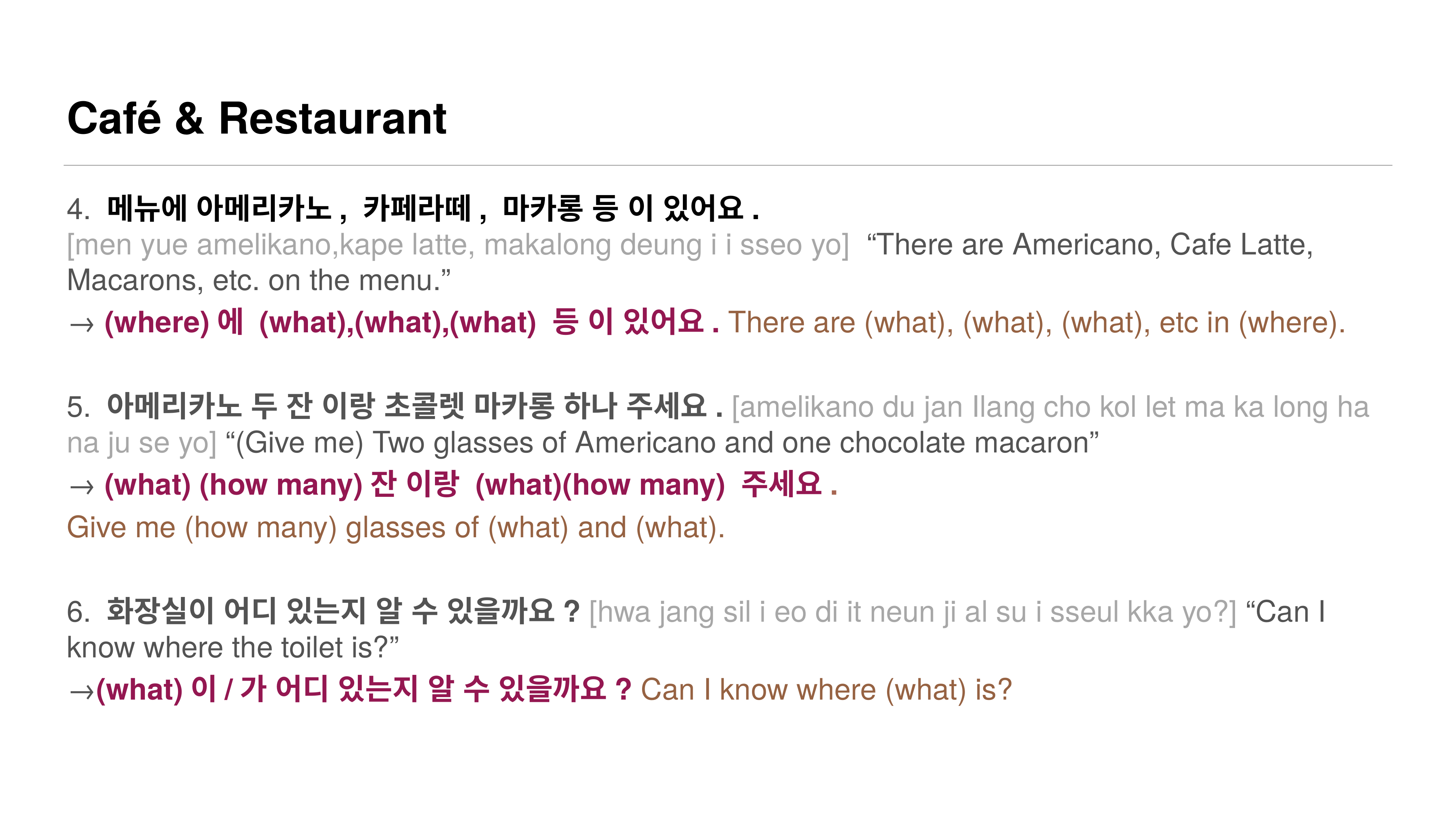

# Café & Restaurant
4. 메뉴에 아메리카노, 카페라떼, 마카롱 등 이 있어요.
[men yue amelikano,kape latte, makalong deung i i sseo yo]  “There are Americano, Cafe Latte, Macarons, etc. on the menu.”
→ (where)에 (what),(what),(what) 등 이 있어요. There are (what), (what), (what), etc in (where).

5. 아메리카노 두 잔 이랑 초콜렛 마카롱 하나 주세요. [amelikano du jan Ilang cho kol let ma ka long ha na ju se yo] “(Give me) Two glasses of Americano and one chocolate macaron”
→ (what) (how many)잔 이랑 (what)(how many) 주세요.
Give me (how many) glasses of (what) and (what).

6. 화장실이 어디 있는지 알 수 있을까요? [hwa jang sil i eo di it neun ji al su i sseul kka yo?] “Can I know where the toilet is?”
→(what)이/가 어디 있는지 알 수 있을까요? Can I know where (what) is?